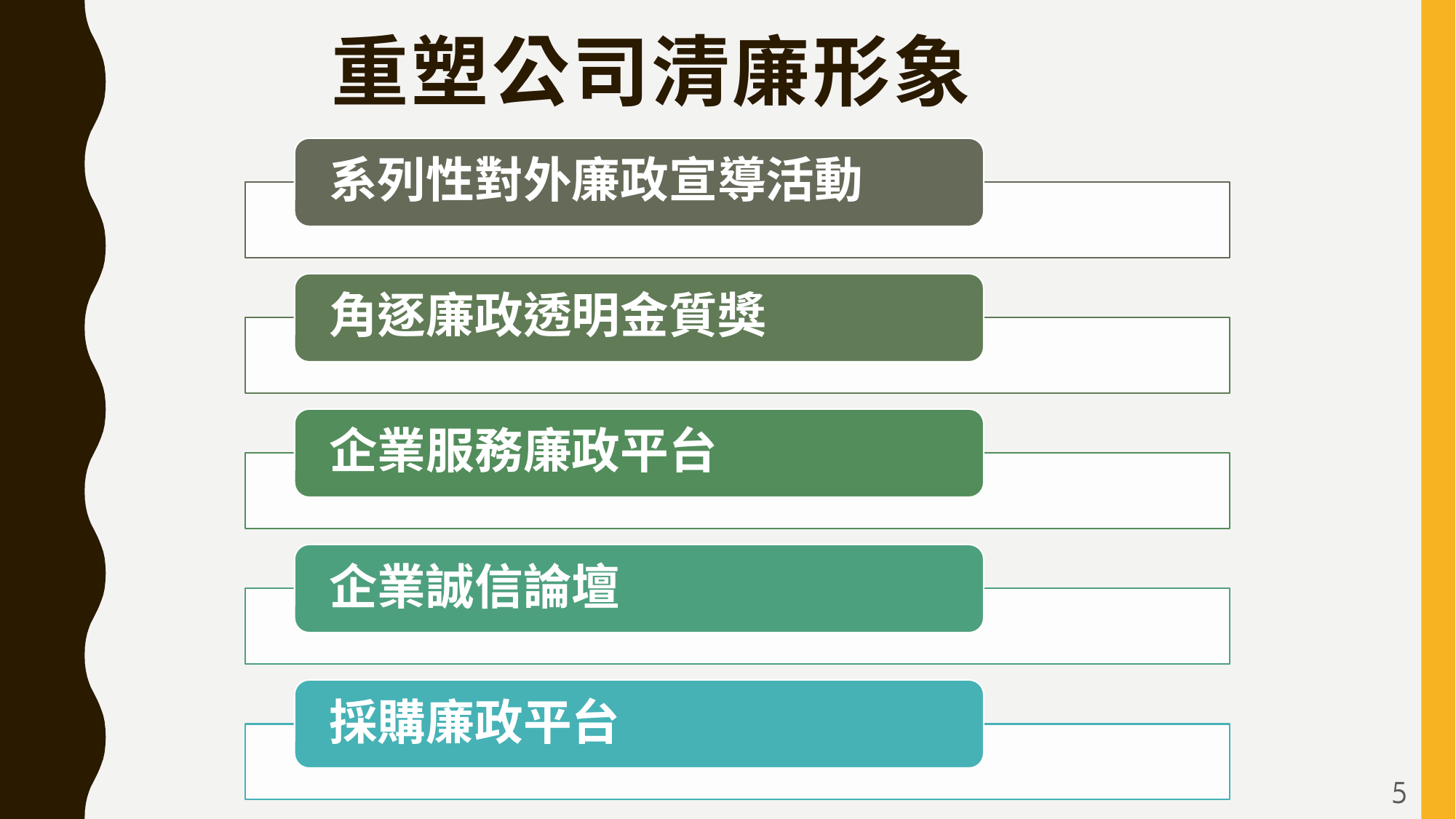

# 重塑公司清廉形象
系列性對外廉政宣導活動
角逐廉政透明金質獎
企業服務廉政平台
企業誠信論壇
採購廉政平台
5